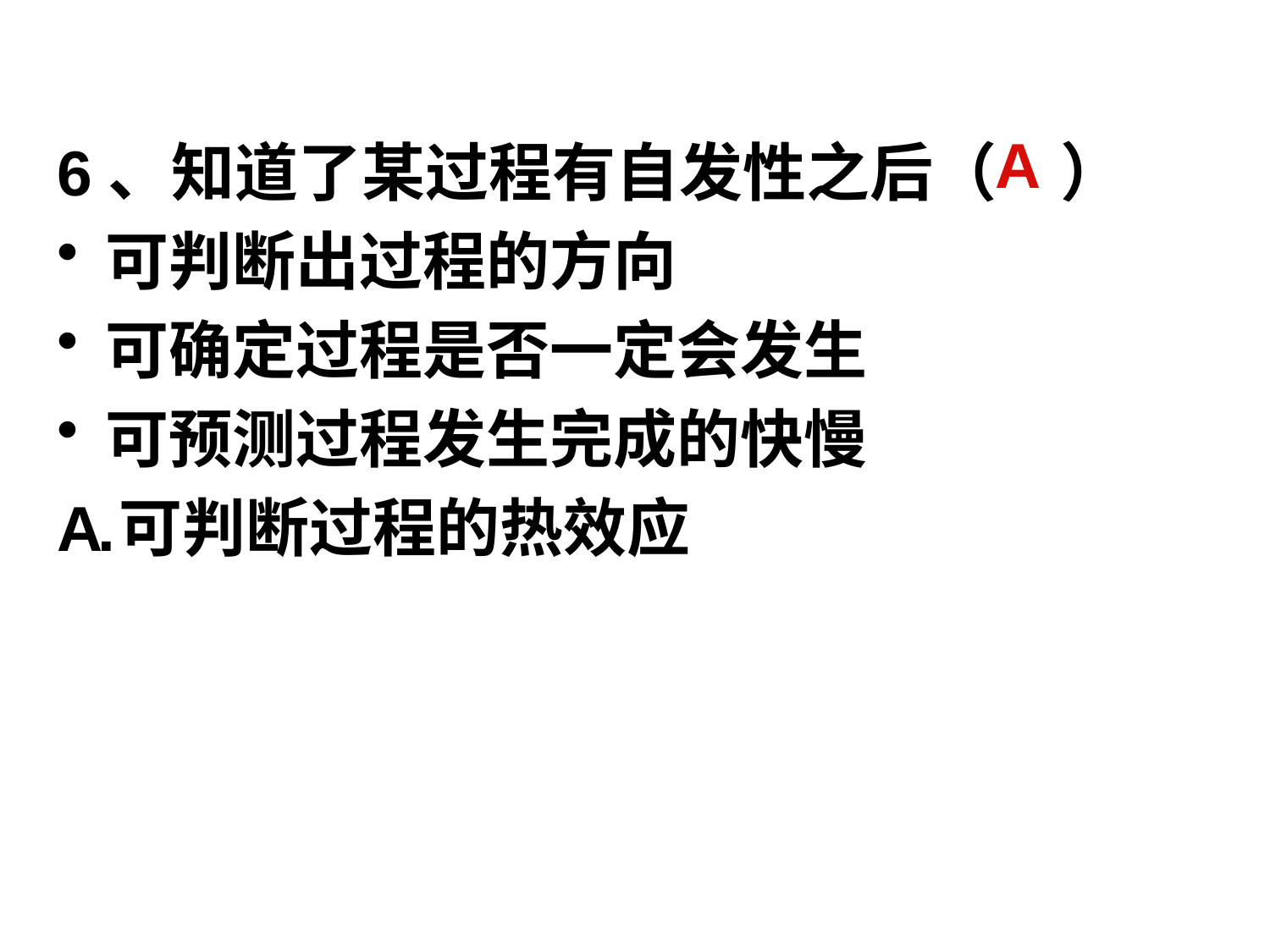

A
6、知道了某过程有自发性之后（　）
可判断出过程的方向
可确定过程是否一定会发生
可预测过程发生完成的快慢
可判断过程的热效应